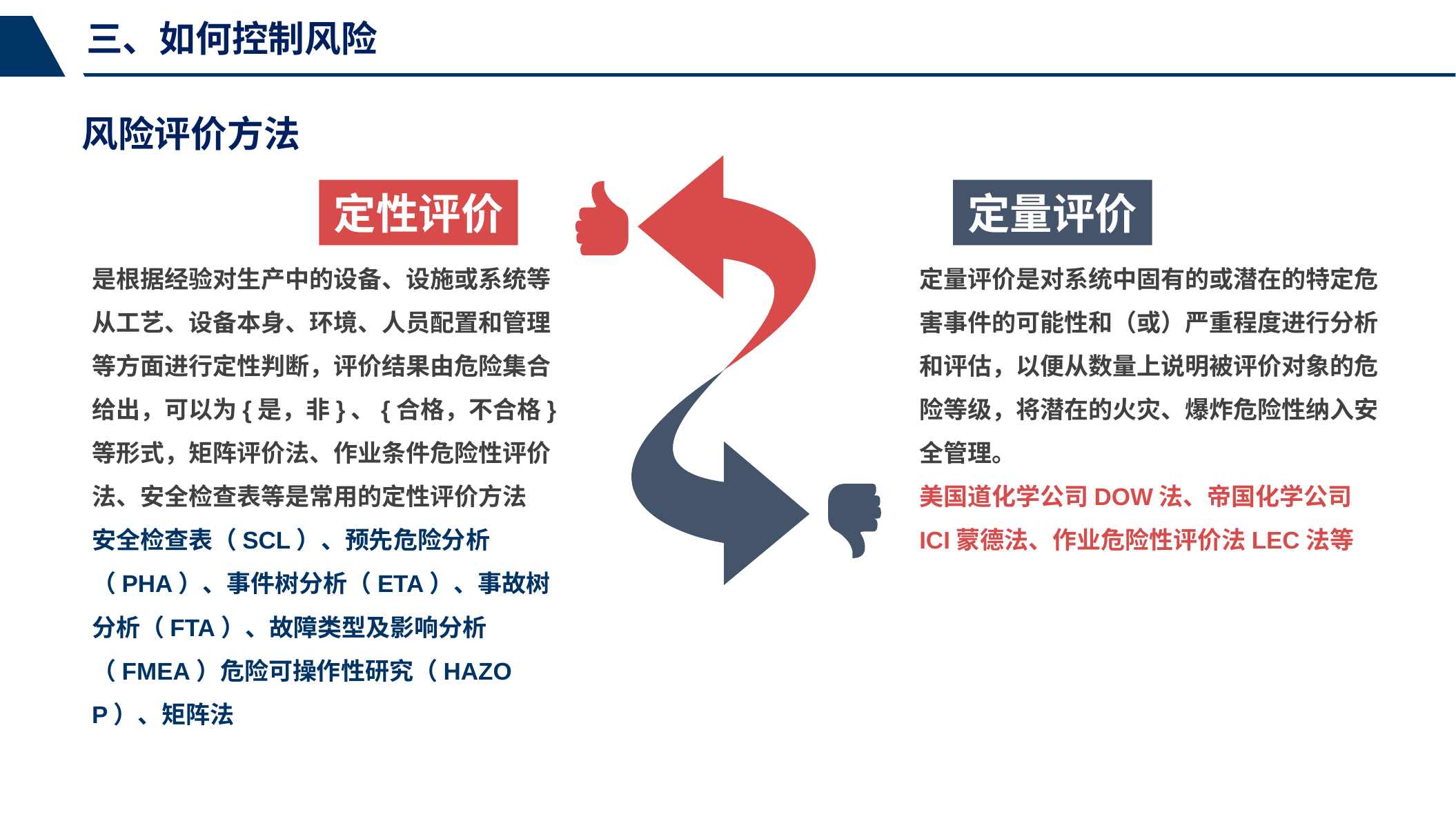

三、如何控制风险

风险评价方法

定性评价

定量评价
是根据经验对生产中的设备、设施或系统等从工艺、设备本身、环境、人员配置和管理等方面进行定性判断，评价结果由危险集合给出，可以为{是，非}、{合格，不合格}等形式，矩阵评价法、作业条件危险性评价法、安全检查表等是常用的定性评价方法
安全检查表（SCL）、预先危险分析（PHA）、事件树分析（ETA）、事故树分析（FTA）、故障类型及影响分析（FMEA）危险可操作性研究（HAZOP）、矩阵法
定量评价是对系统中固有的或潜在的特定危害事件的可能性和（或）严重程度进行分析和评估，以便从数量上说明被评价对象的危险等级，将潜在的火灾、爆炸危险性纳入安全管理。
美国道化学公司DOW法、帝国化学公司ICI蒙德法、作业危险性评价法LEC法等